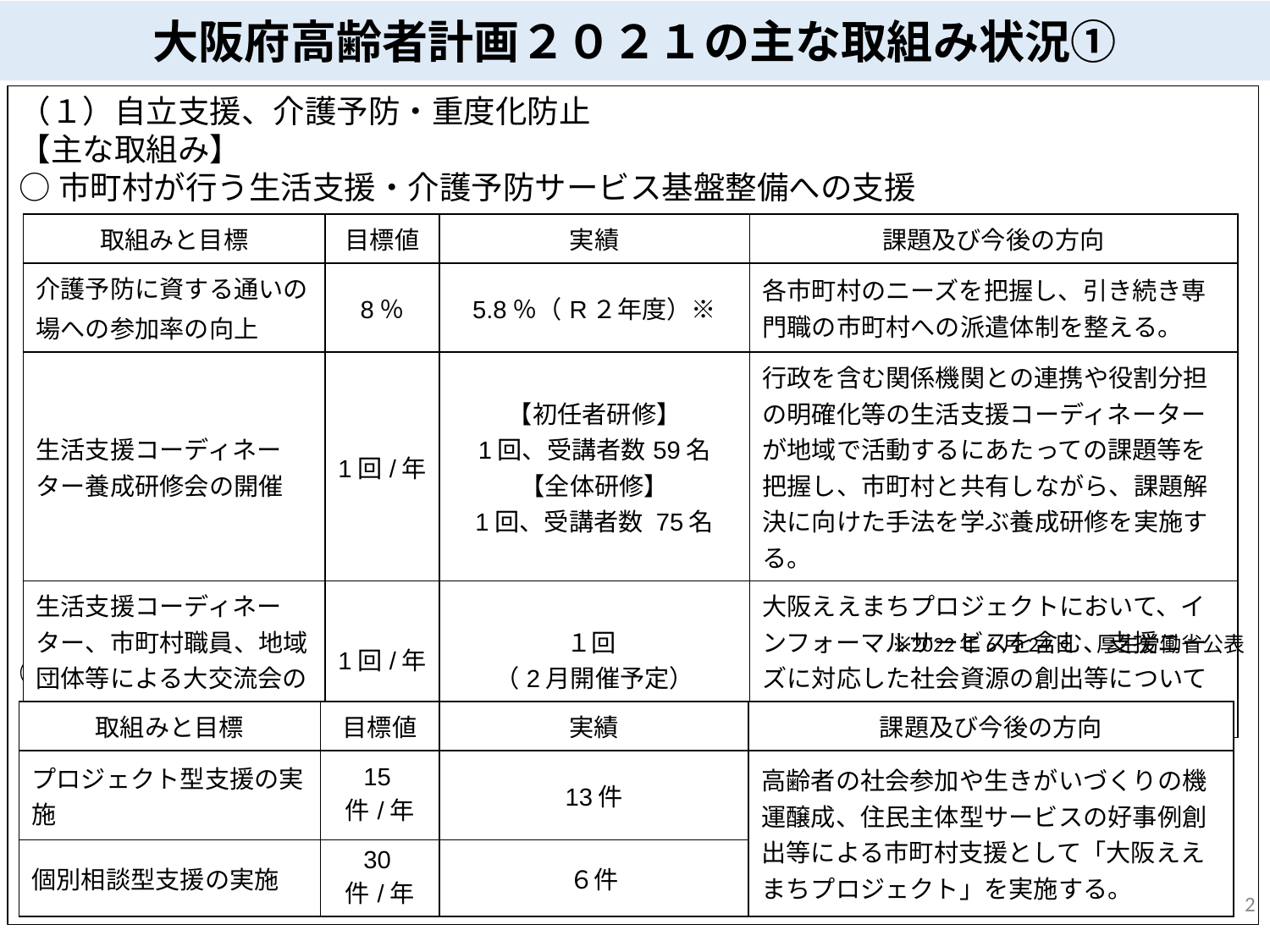

大阪府高齢者計画２０２１の主な取組み状況①
（１）自立支援、介護予防・重度化防止
【主な取組み】
○市町村が行う生活支援・介護予防サービス基盤整備への支援

○住み慣れた地域で暮らし続けられるための生活支援サービスの充実

| 取組みと目標 | 目標値 | 実績 | 課題及び今後の方向 |
| --- | --- | --- | --- |
| 介護予防に資する通いの場への参加率の向上 | 8％ | 5.8％（R２年度）※ | 各市町村のニーズを把握し、引き続き専門職の市町村への派遣体制を整える。 |
| 生活支援コーディネーター養成研修会の開催 | 1回/年 | 【初任者研修】 1回、受講者数59名 【全体研修】 1回、受講者数 75名 | 行政を含む関係機関との連携や役割分担の明確化等の生活支援コーディネーターが地域で活動するにあたっての課題等を把握し、市町村と共有しながら、課題解決に向けた手法を学ぶ養成研修を実施する。 |
| 生活支援コーディネーター、市町村職員、地域団体等による大交流会の開催 | 1回/年 | １回 （2月開催予定） | 大阪ええまちプロジェクトにおいて、インフォーマルサービスを含む、支援ニーズに対応した社会資源の創出等について先進的取組事例等の情報提供を行う。 |
※2022年6月24日　厚生労働省公表
| 取組みと目標 | 目標値 | 実績 | 課題及び今後の方向 |
| --- | --- | --- | --- |
| プロジェクト型支援の実施 | 15件/年 | 13件 | 高齢者の社会参加や生きがいづくりの機運醸成、住民主体型サービスの好事例創出等による市町村支援として「大阪ええまちプロジェクト」を実施する。 |
| 個別相談型支援の実施 | 30件/年 | ６件 |  |
2